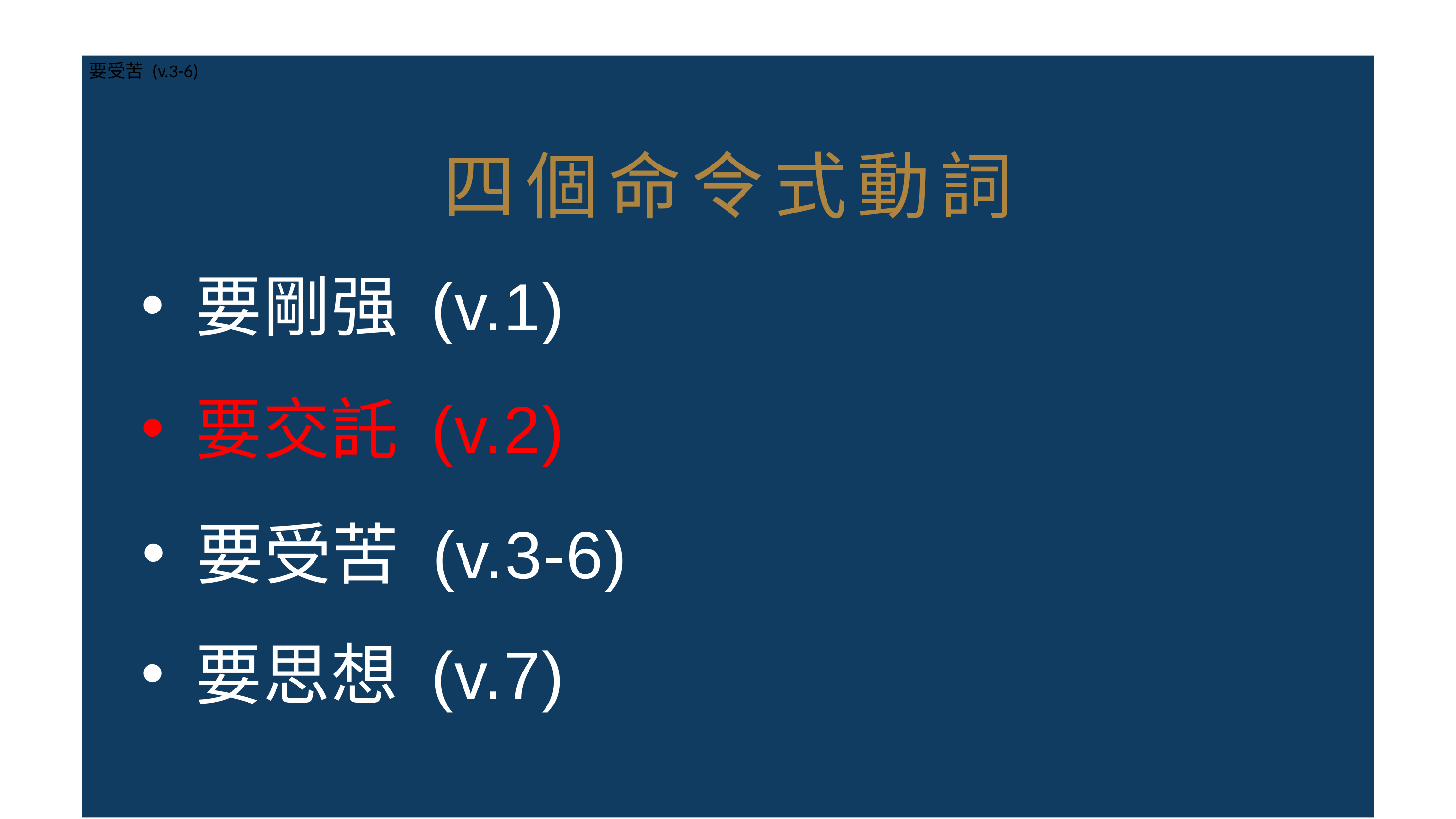

要受苦 (v.3-6)
四個命令式動詞
要剛强 (v.1)
要交託 (v.2)
要受苦 (v.3-6)
要思想 (v.7)